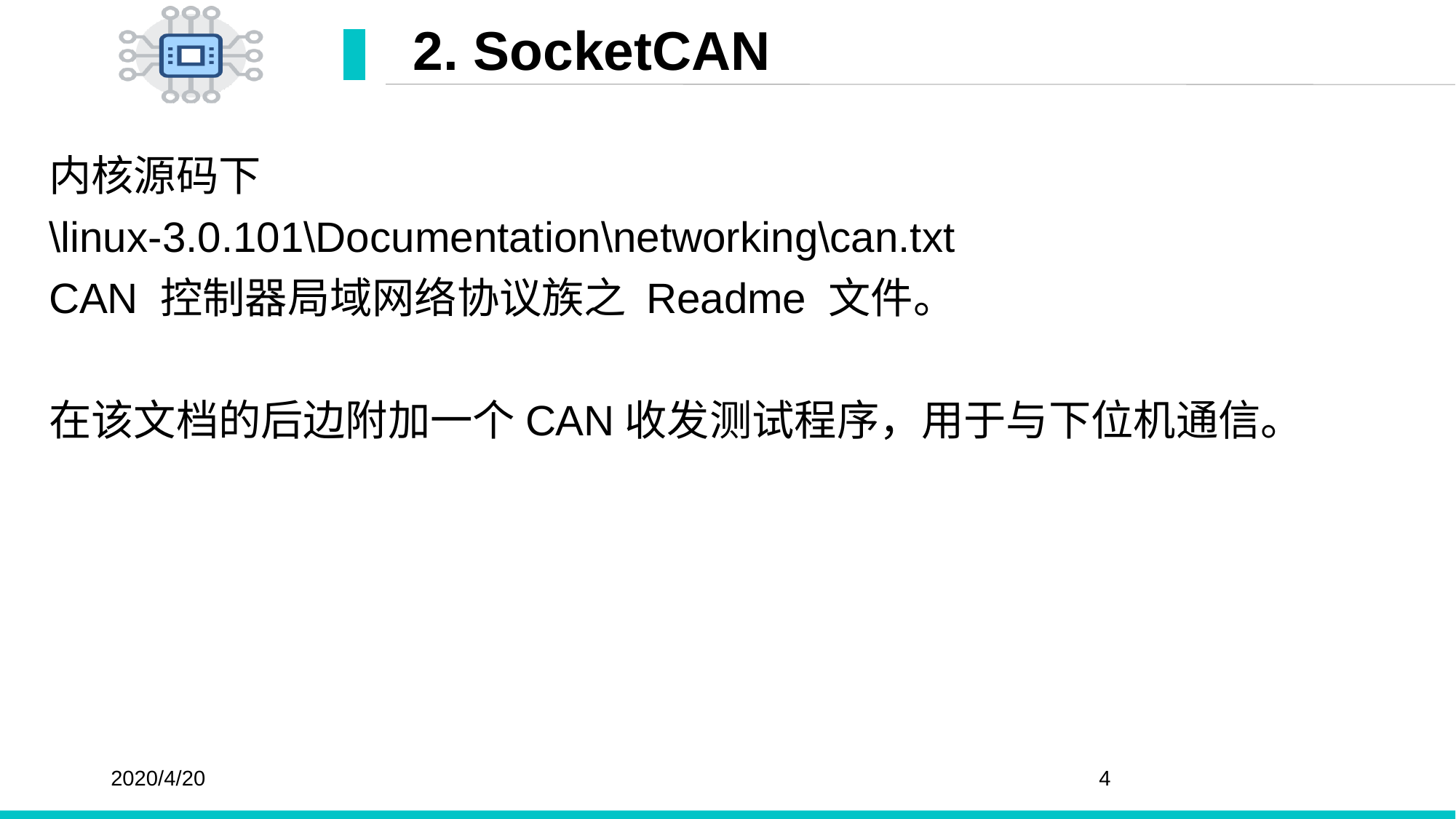

# 2. SocketCAN
内核源码下
\linux-3.0.101\Documentation\networking\can.txt
CAN 控制器局域网络协议族之 Readme 文件。

在该文档的后边附加一个CAN收发测试程序，用于与下位机通信。
2020/4/20
4